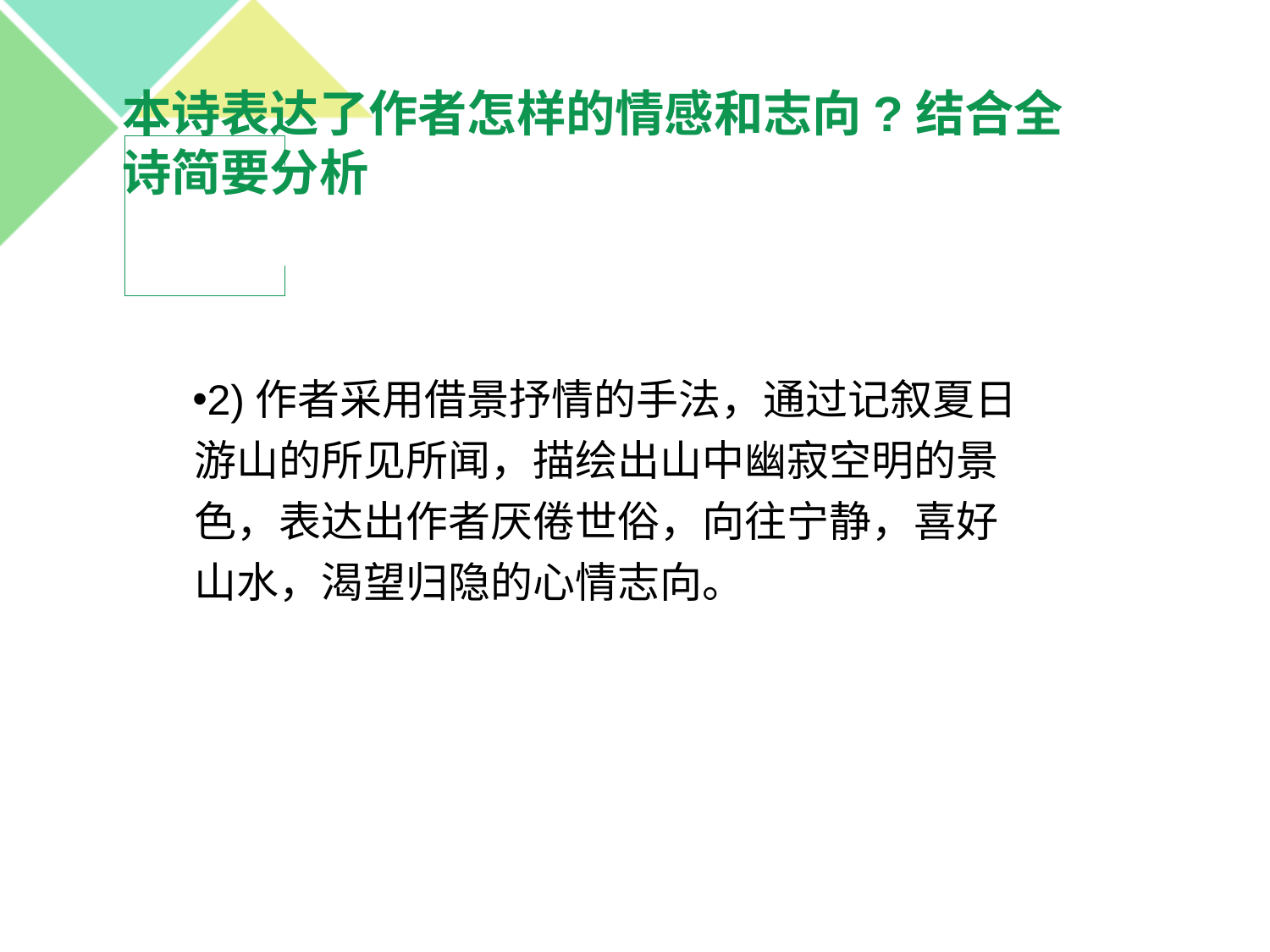

# 本诗表达了作者怎样的情感和志向?结合全诗简要分析
2)作者采用借景抒情的手法，通过记叙夏日游山的所见所闻，描绘出山中幽寂空明的景色，表达出作者厌倦世俗，向往宁静，喜好山水，渴望归隐的心情志向。